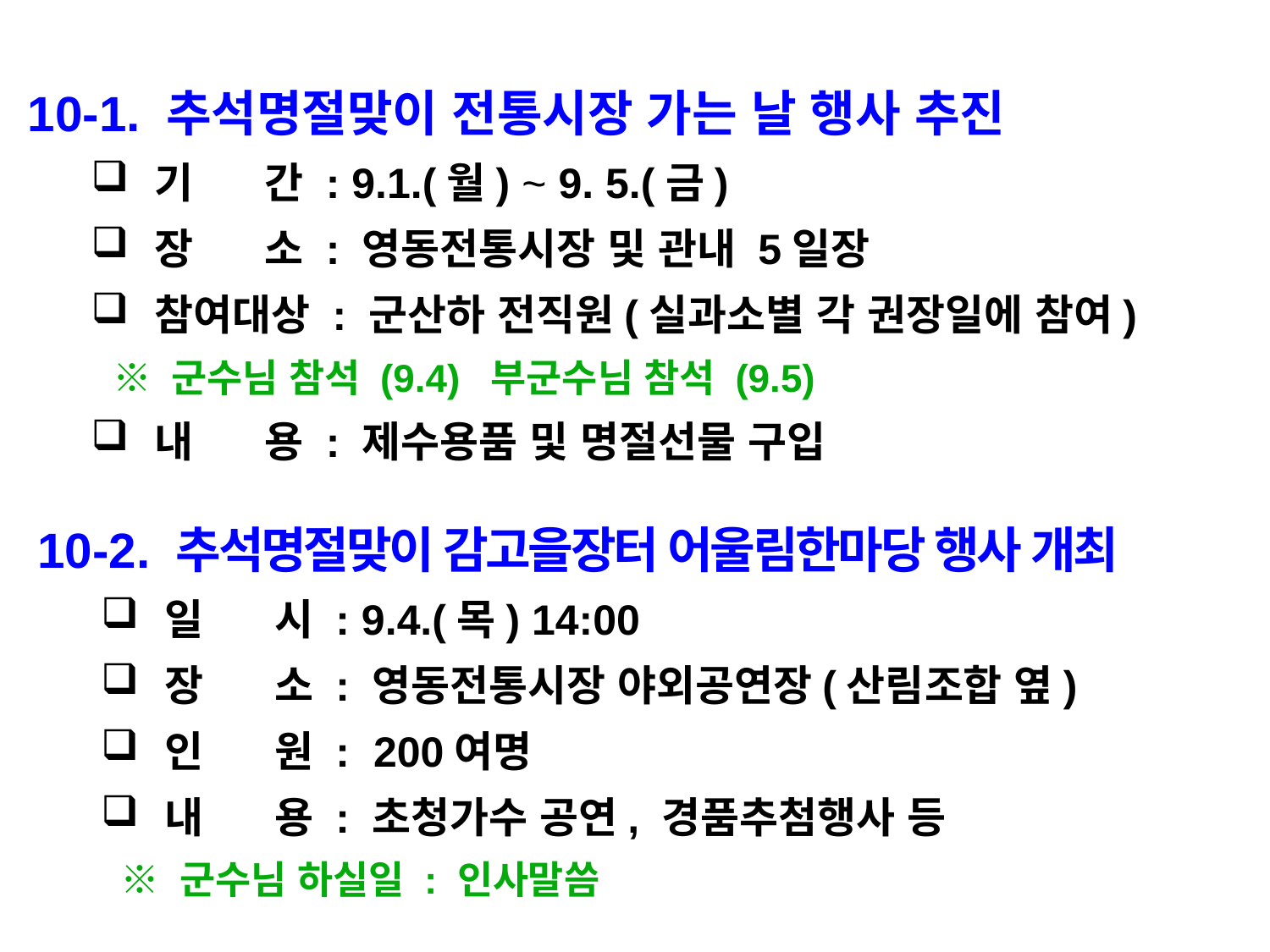

10-1. 추석명절맞이 전통시장 가는 날 행사 추진
기      간 : 9.1.(월) ~ 9. 5.(금)
장      소 : 영동전통시장 및 관내 5일장
참여대상 : 군산하 전직원(실과소별 각 권장일에 참여)
  ※ 군수님 참석 (9.4)  부군수님 참석 (9.5)
내      용 : 제수용품 및 명절선물 구입

10-2. 추석명절맞이 감고을장터 어울림한마당 행사 개최
일      시 : 9.4.(목) 14:00
장      소 : 영동전통시장 야외공연장(산림조합 옆)
인      원 :  200여명
내      용 : 초청가수 공연, 경품추첨행사 등
  ※ 군수님 하실일 : 인사말씀